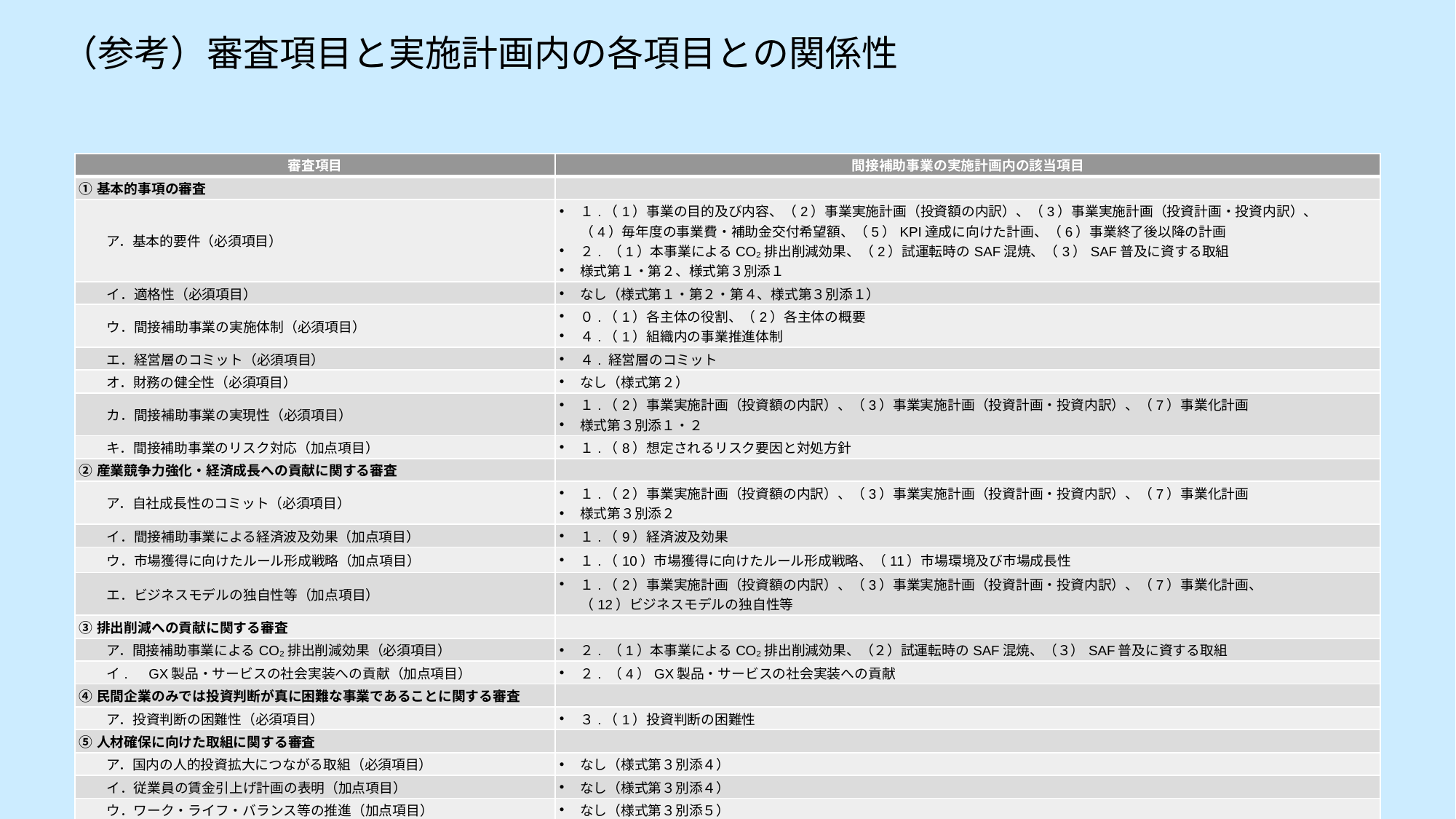

（参考）審査項目と実施計画内の各項目との関係性
| 審査項目 | 間接補助事業の実施計画内の該当項目 |
| --- | --- |
| ①基本的事項の審査 |  |
| ア．基本的要件（必須項目） | １.（1）事業の目的及び内容、（2）事業実施計画（投資額の内訳）、（3）事業実施計画（投資計画・投資内訳）、 （4）毎年度の事業費・補助金交付希望額、（5）KPI達成に向けた計画、（6）事業終了後以降の計画　　 ２. （1）本事業によるCO₂排出削減効果、（2）試運転時のSAF混焼、（3）SAF普及に資する取組 様式第１・第２、様式第３別添１ |
| イ．適格性（必須項目） | なし（様式第１・第２・第４、様式第３別添１） |
| ウ．間接補助事業の実施体制（必須項目） | ０.（1）各主体の役割、（2）各主体の概要 ４.（1）組織内の事業推進体制 |
| エ．経営層のコミット（必須項目） | ４. 経営層のコミット |
| オ．財務の健全性（必須項目） | なし（様式第２） |
| カ．間接補助事業の実現性（必須項目） | １.（2）事業実施計画（投資額の内訳）、（3）事業実施計画（投資計画・投資内訳）、（7）事業化計画 様式第３別添１・２ |
| キ．間接補助事業のリスク対応（加点項目） | １.（8）想定されるリスク要因と対処方針 |
| ②産業競争力強化・経済成長への貢献に関する審査 |  |
| ア．自社成長性のコミット（必須項目） | １.（2）事業実施計画（投資額の内訳）、（3）事業実施計画（投資計画・投資内訳）、（7）事業化計画 様式第３別添２ |
| イ．間接補助事業による経済波及効果（加点項目） | １.（9）経済波及効果 |
| ウ．市場獲得に向けたルール形成戦略（加点項目） | １.（10）市場獲得に向けたルール形成戦略、（11）市場環境及び市場成長性 |
| エ．ビジネスモデルの独自性等（加点項目） | １.（2）事業実施計画（投資額の内訳）、（3）事業実施計画（投資計画・投資内訳）、（7）事業化計画、 （12）ビジネスモデルの独自性等 |
| ③排出削減への貢献に関する審査 |  |
| ア．間接補助事業によるCO₂排出削減効果（必須項目） | ２. （1）本事業によるCO₂排出削減効果、（２）試運転時のSAF混焼、（３）SAF普及に資する取組 |
| イ.　GX製品・サービスの社会実装への貢献（加点項目） | ２. （4）GX製品・サービスの社会実装への貢献 |
| ④民間企業のみでは投資判断が真に困難な事業であることに関する審査 |  |
| ア．投資判断の困難性（必須項目） | ３.（1）投資判断の困難性 |
| ⑤人材確保に向けた取組に関する審査 |  |
| ア．国内の人的投資拡大につながる取組（必須項目） | なし（様式第３別添４） |
| イ．従業員の賃金引上げ計画の表明（加点項目） | なし（様式第３別添４） |
| ウ．ワーク・ライフ・バランス等の推進（加点項目） | なし（様式第３別添５） |